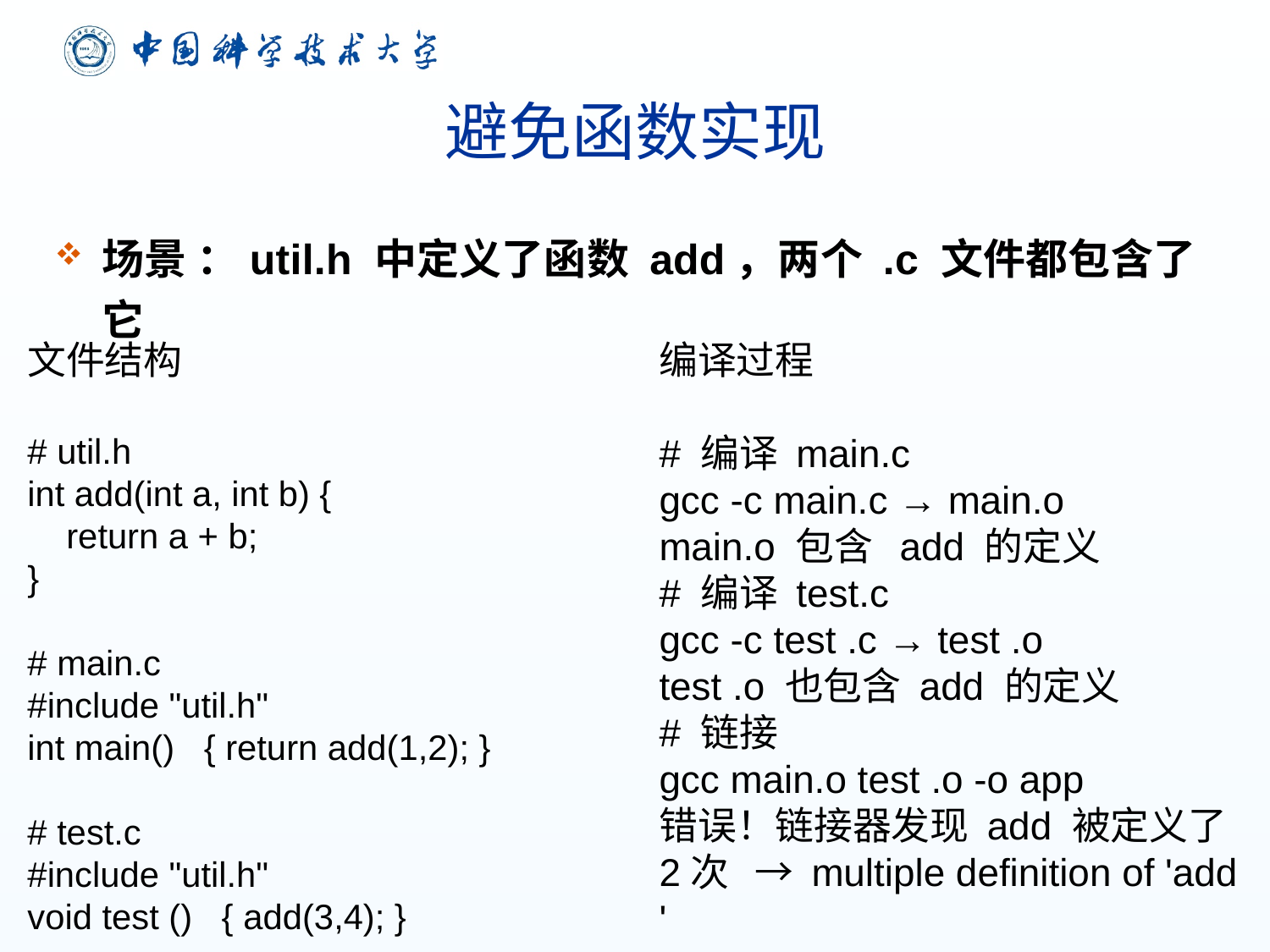

# 避免函数实现
场景 ：util.h 中定义了函数 add，两个 .c 文件都包含了它

文件结构

# util.h
int add(int a, int b) {
    return a + b;
}

# main.c
#include "util.h"
int main()   { return add(1,2); }

# test.c
#include "util.h"
void test ()   { add(3,4); }

编译过程

# 编译 main.c
gcc -c main.c → main.o
main.o 包含  add 的定义
# 编译 test.c
gcc -c test .c → test .o
test .o 也包含 add 的定义
# 链接
gcc main.o test .o -o app
错误！链接器发现 add 被定义了2次   → multiple definition of 'add '